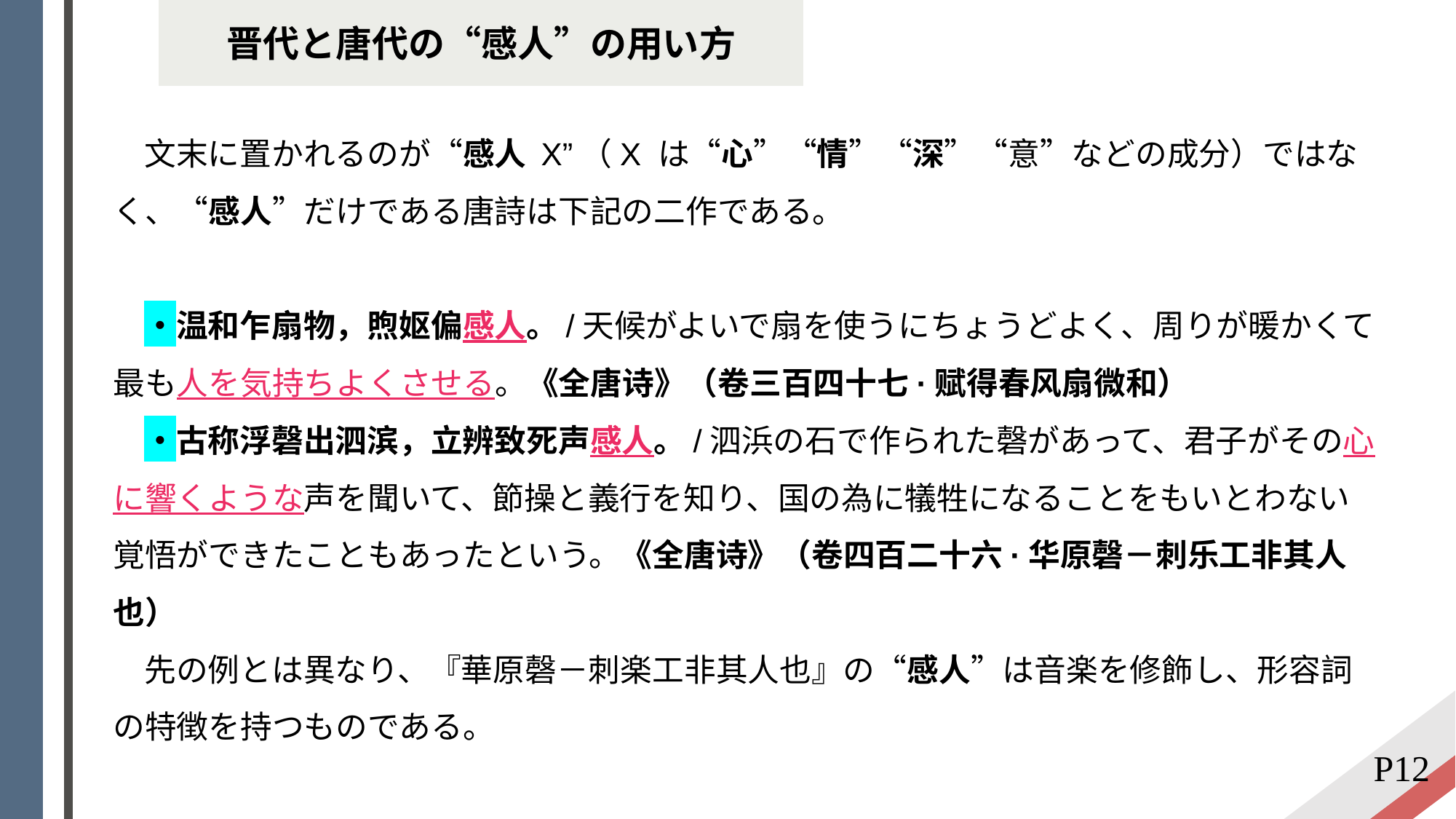

晋代と唐代の“感人”の用い方
 文末に置かれるのが“感人 X”（X は“心”“情”“深”“意”などの成分）ではなく、“感人”だけである唐詩は下記の二作である。

 ・温和乍扇物，煦妪偏感人。/天候がよいで扇を使うにちょうどよく、周りが暖かくて最も人を気持ちよくさせる。《全唐诗》（卷三百四十七·赋得春风扇微和）
 ・古称浮磬出泗滨，立辨致死声感人。/泗浜の石で作られた磬があって、君子がその心に響くような声を聞いて、節操と義行を知り、国の為に犠牲になることをもいとわない覚悟ができたこともあったという。《全唐诗》（卷四百二十六·华原磬－刺乐工非其人也）
 先の例とは異なり、『華原磬－刺楽工非其人也』の“感人”は音楽を修飾し、形容詞の特徴を持つものである。

P12